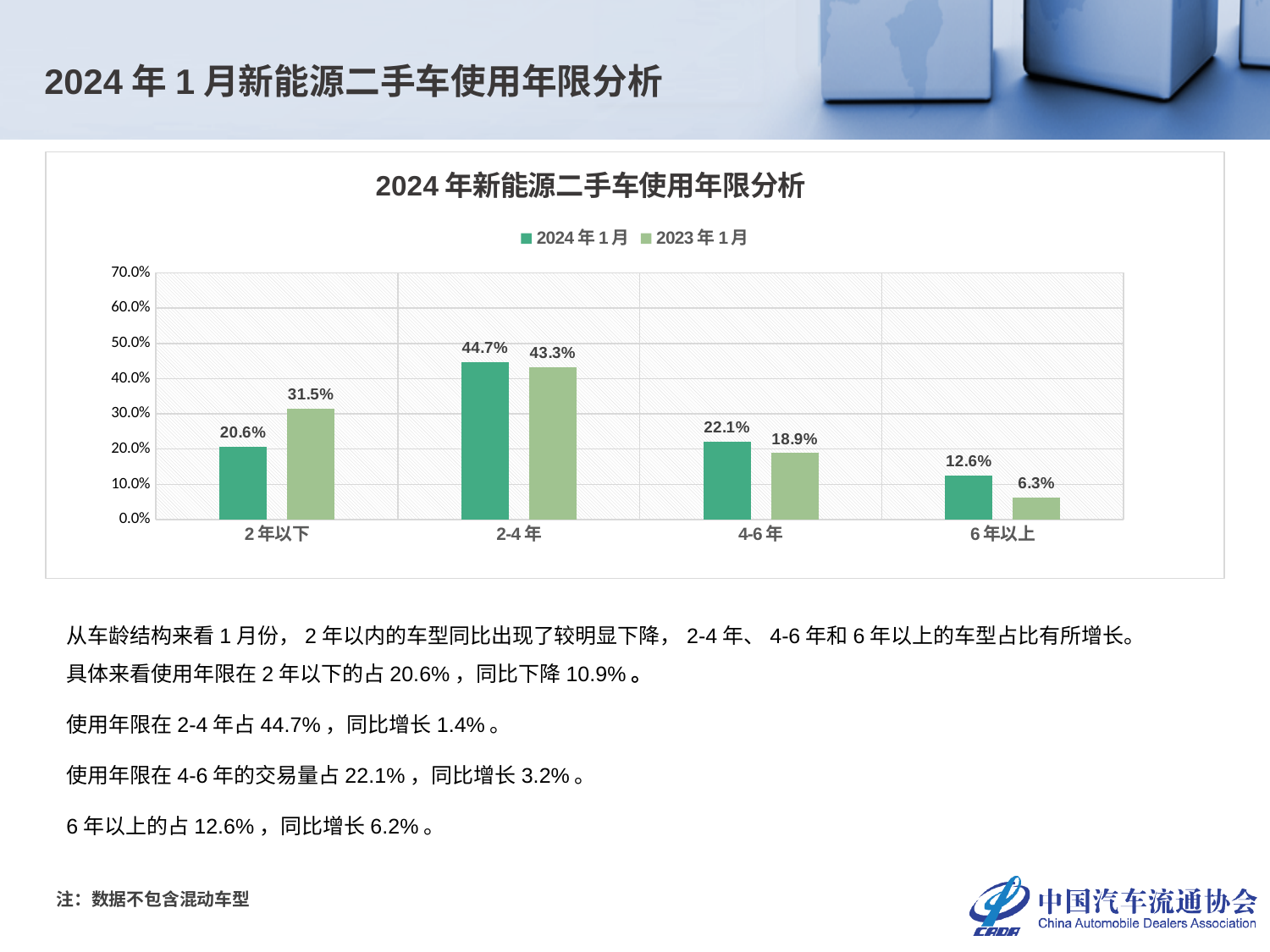

2024年1月新能源二手车使用年限分析

### Chart: 2024年新能源二手车使用年限分析

| Category | 2024年1月 | 2023年1月 |
|---|---|---|
| 2年以下 | 0.20574131674442717 | 0.31512605042016806 |
| 2-4年 | 0.4473172628304821 | 0.4328836797877046 |
| 4-6年 | 0.22122861586314152 | 0.1887439186200796 |
| 6年以上 | 0.1257128045619492 | 0.06324635117204777 |
从车龄结构来看1月份，2年以内的车型同比出现了较明显下降，2-4年、4-6年和6年以上的车型占比有所增长。
具体来看使用年限在2年以下的占20.6%，同比下降10.9%。
使用年限在2-4年占44.7%，同比增长1.4%。
使用年限在4-6年的交易量占22.1%，同比增长3.2%。
6年以上的占12.6%，同比增长6.2%。
注：数据不包含混动车型